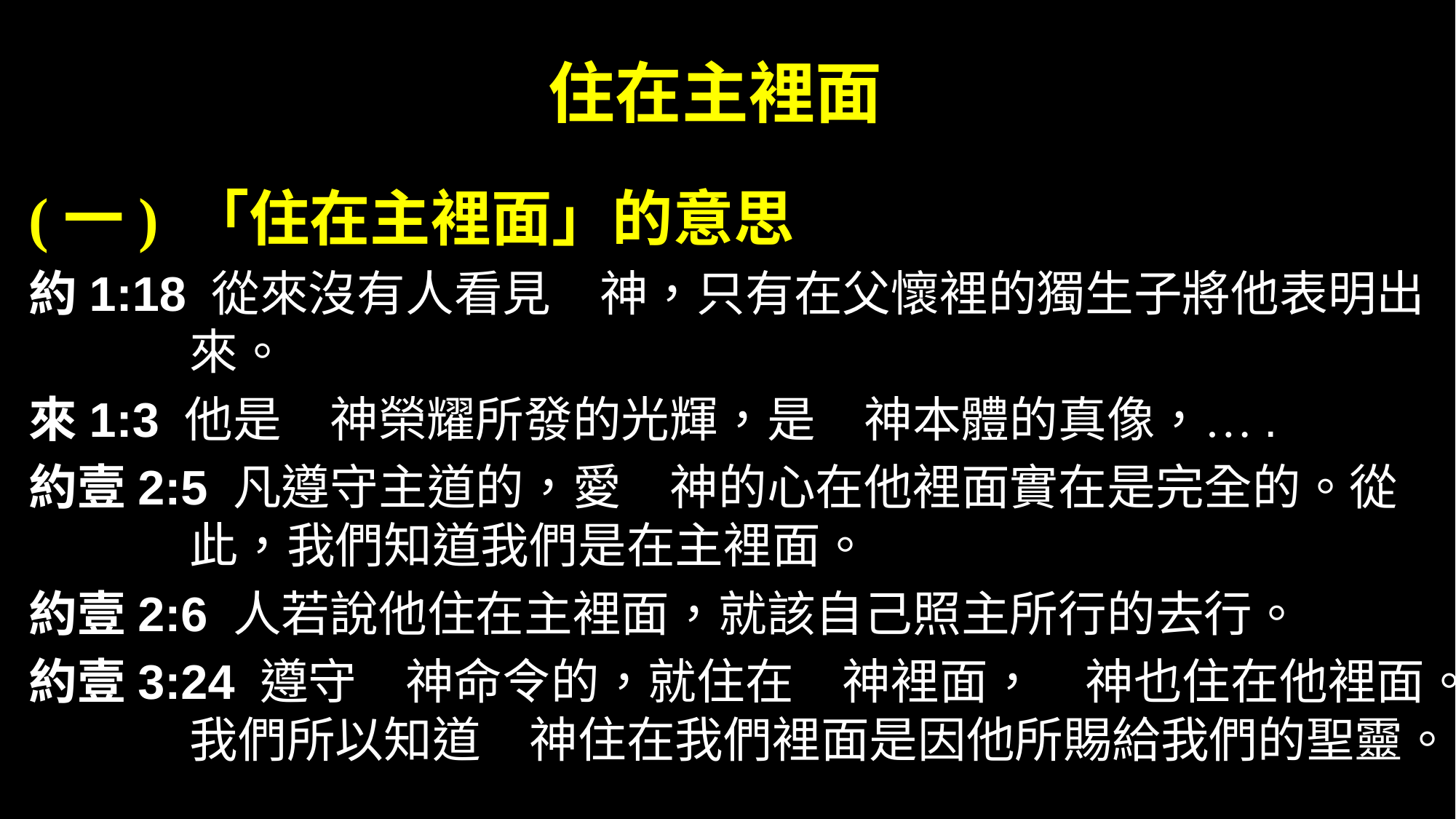

# 住在主裡面
(一) 「住在主裡面」的意思
約1:18 從來沒有人看見　神，只有在父懷裡的獨生子將他表明出來。
來1:3 他是　神榮耀所發的光輝，是　神本體的真像，….
約壹2:5 凡遵守主道的，愛　神的心在他裡面實在是完全的。從此，我們知道我們是在主裡面。
約壹2:6 人若說他住在主裡面，就該自己照主所行的去行。
約壹3:24 遵守　神命令的，就住在　神裡面，　神也住在他裡面。我們所以知道　神住在我們裡面是因他所賜給我們的聖靈。